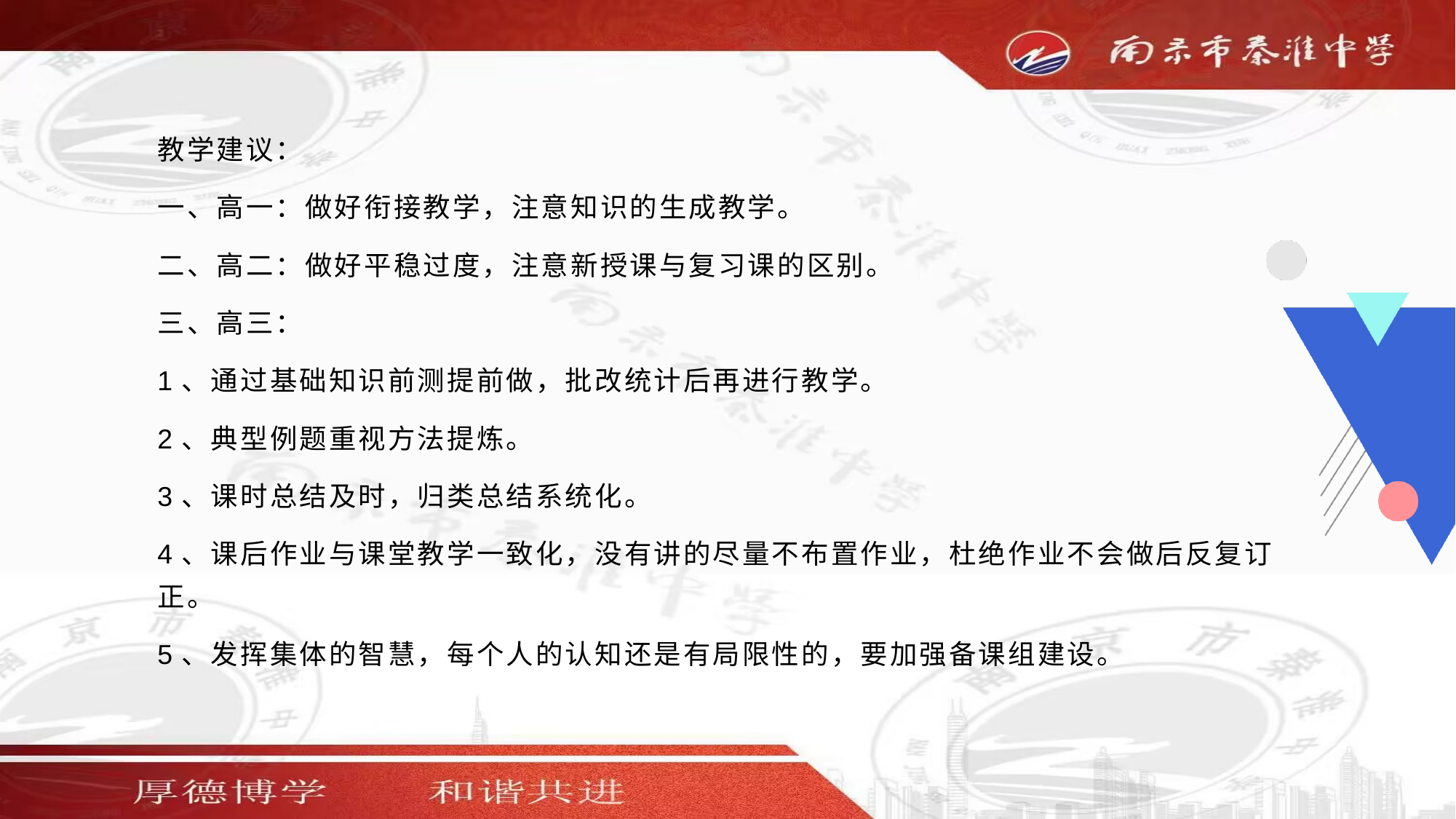

#
教学建议：
一、高一：做好衔接教学，注意知识的生成教学。
二、高二：做好平稳过度，注意新授课与复习课的区别。
三、高三：
1、通过基础知识前测提前做，批改统计后再进行教学。
2、典型例题重视方法提炼。
3、课时总结及时，归类总结系统化。
4、课后作业与课堂教学一致化，没有讲的尽量不布置作业，杜绝作业不会做后反复订正。
5、发挥集体的智慧，每个人的认知还是有局限性的，要加强备课组建设。